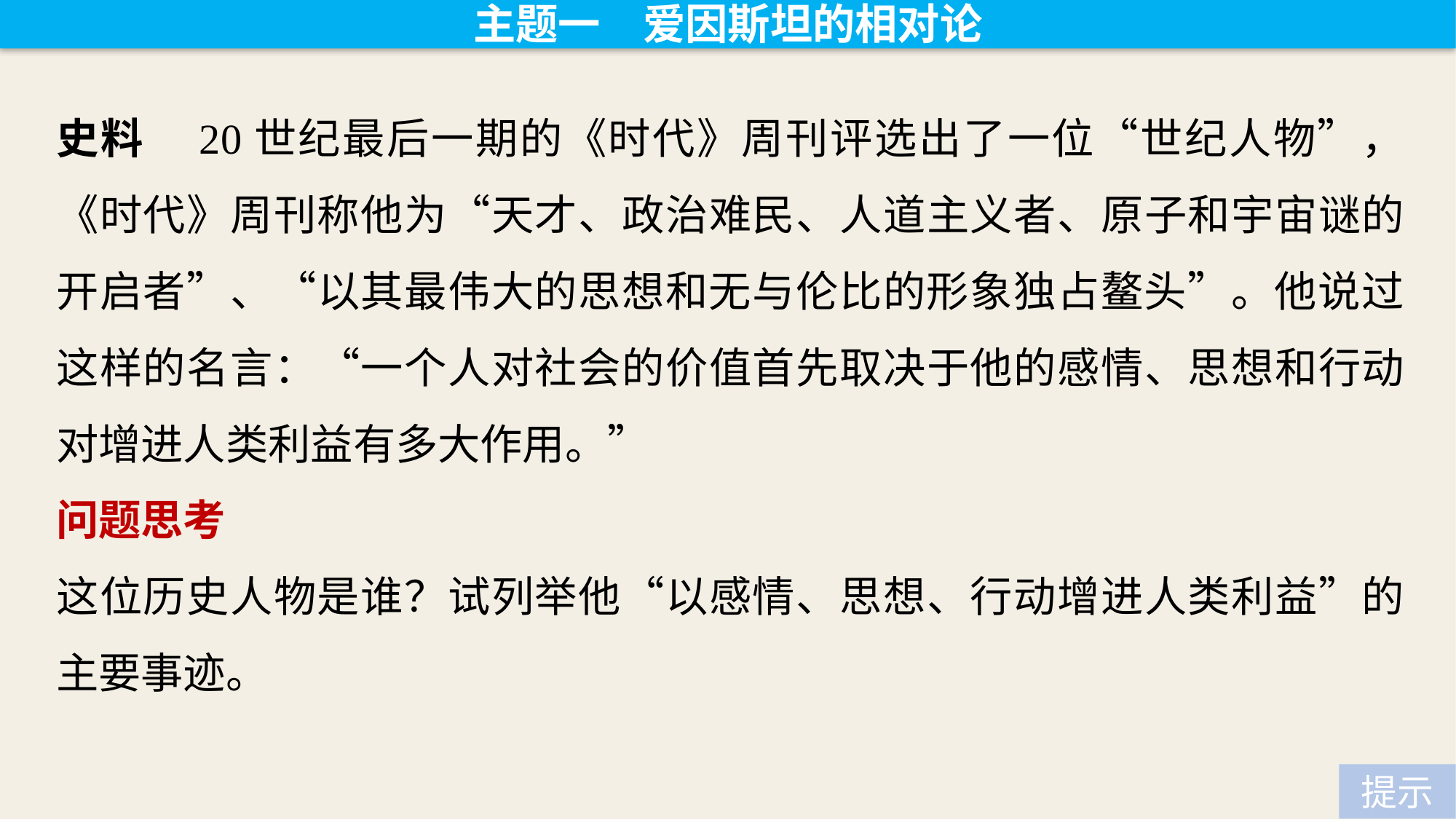

主题一　爱因斯坦的相对论
史料　20世纪最后一期的《时代》周刊评选出了一位“世纪人物”，《时代》周刊称他为“天才、政治难民、人道主义者、原子和宇宙谜的开启者”、“以其最伟大的思想和无与伦比的形象独占鳌头”。他说过这样的名言：“一个人对社会的价值首先取决于他的感情、思想和行动对增进人类利益有多大作用。”
问题思考
这位历史人物是谁？试列举他“以感情、思想、行动增进人类利益”的主要事迹。
提示